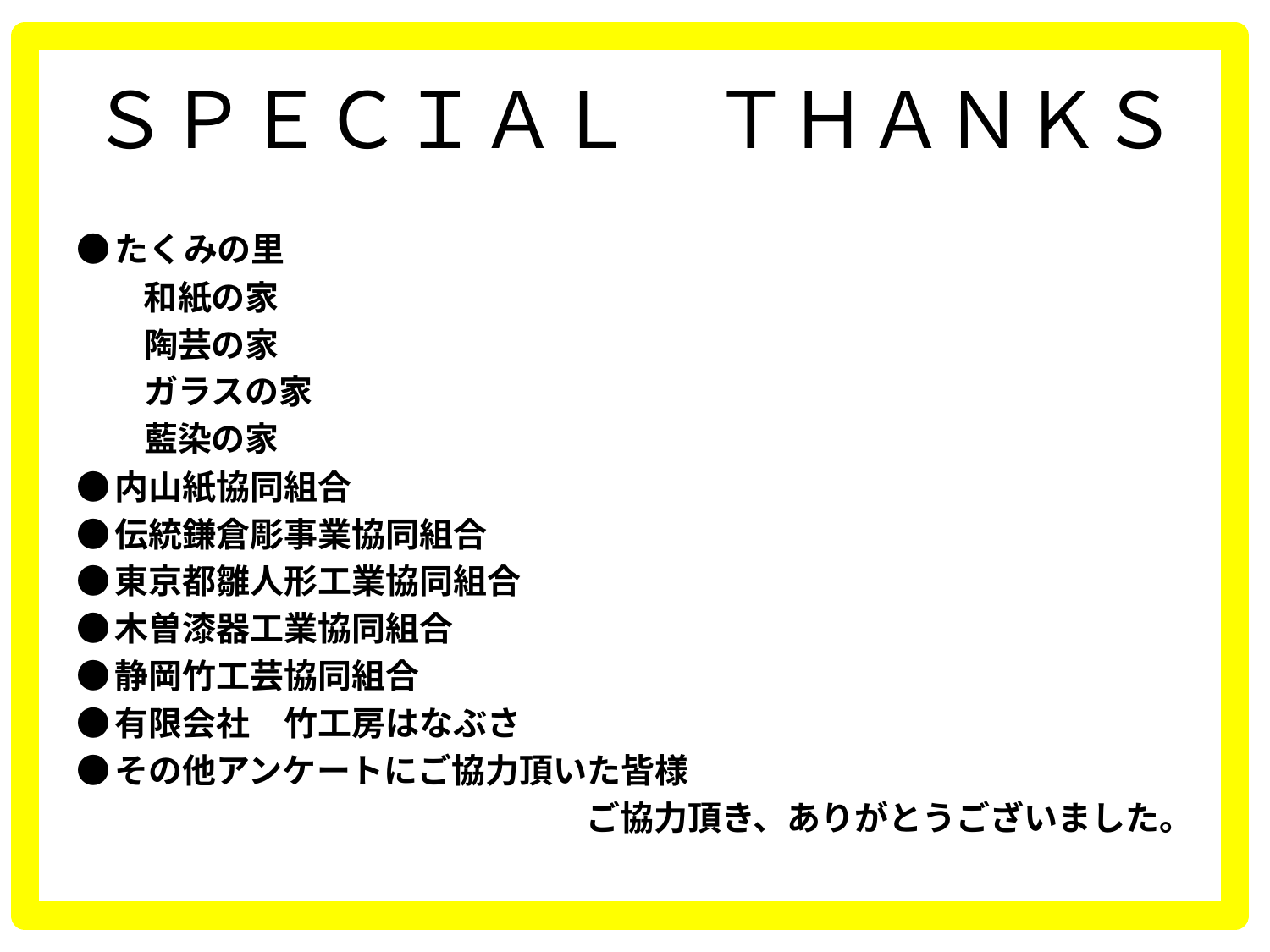

# ＳＰＥＣＩＡＬ　ＴＨＡＮＫＳ
●たくみの里
　　和紙の家
　　陶芸の家
　　ガラスの家
　　藍染の家
●内山紙協同組合
●伝統鎌倉彫事業協同組合
●東京都雛人形工業協同組合
●木曽漆器工業協同組合
●静岡竹工芸協同組合
●有限会社　竹工房はなぶさ
●その他アンケートにご協力頂いた皆様
　　　　　　　　　　　　　　　ご協力頂き、ありがとうございました。